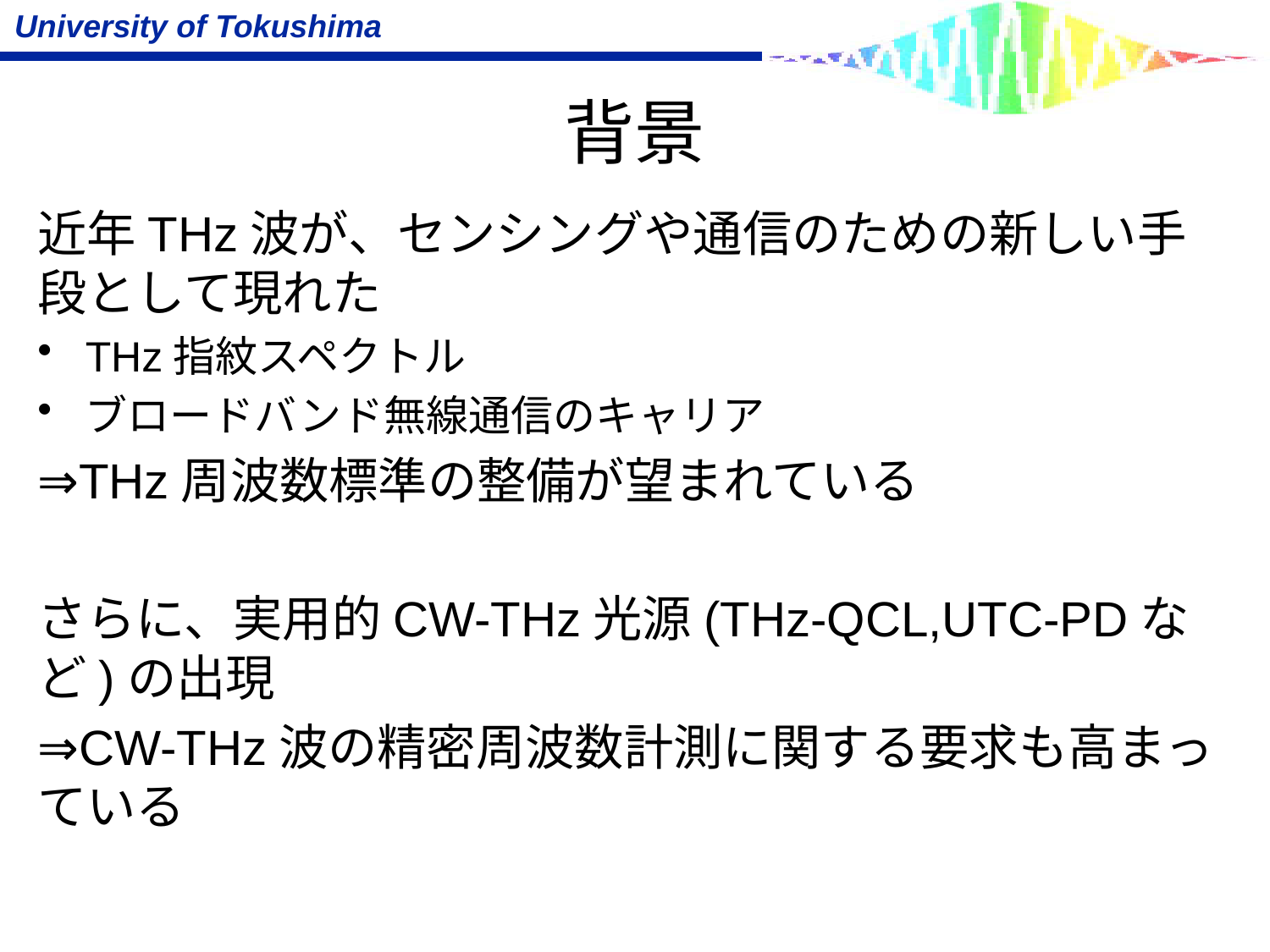

# 背景
近年THz波が、センシングや通信のための新しい手段として現れた
THz指紋スペクトル
ブロードバンド無線通信のキャリア
⇒THz周波数標準の整備が望まれている

さらに、実用的CW-THz光源(THz-QCL,UTC-PDなど)の出現
⇒CW-THz波の精密周波数計測に関する要求も高まっている